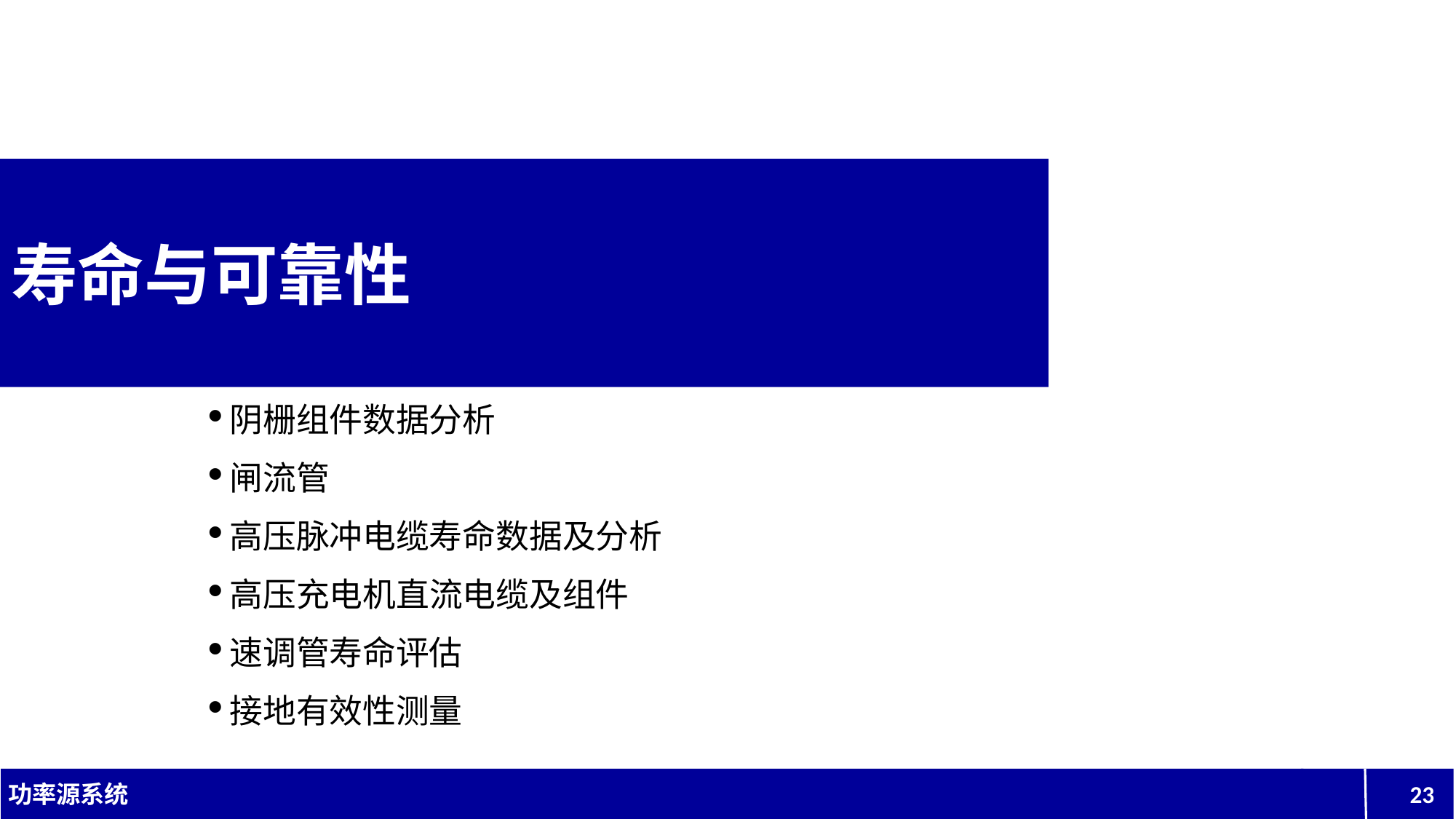

寿命与可靠性
阴栅组件数据分析
闸流管
高压脉冲电缆寿命数据及分析
高压充电机直流电缆及组件
速调管寿命评估
接地有效性测量